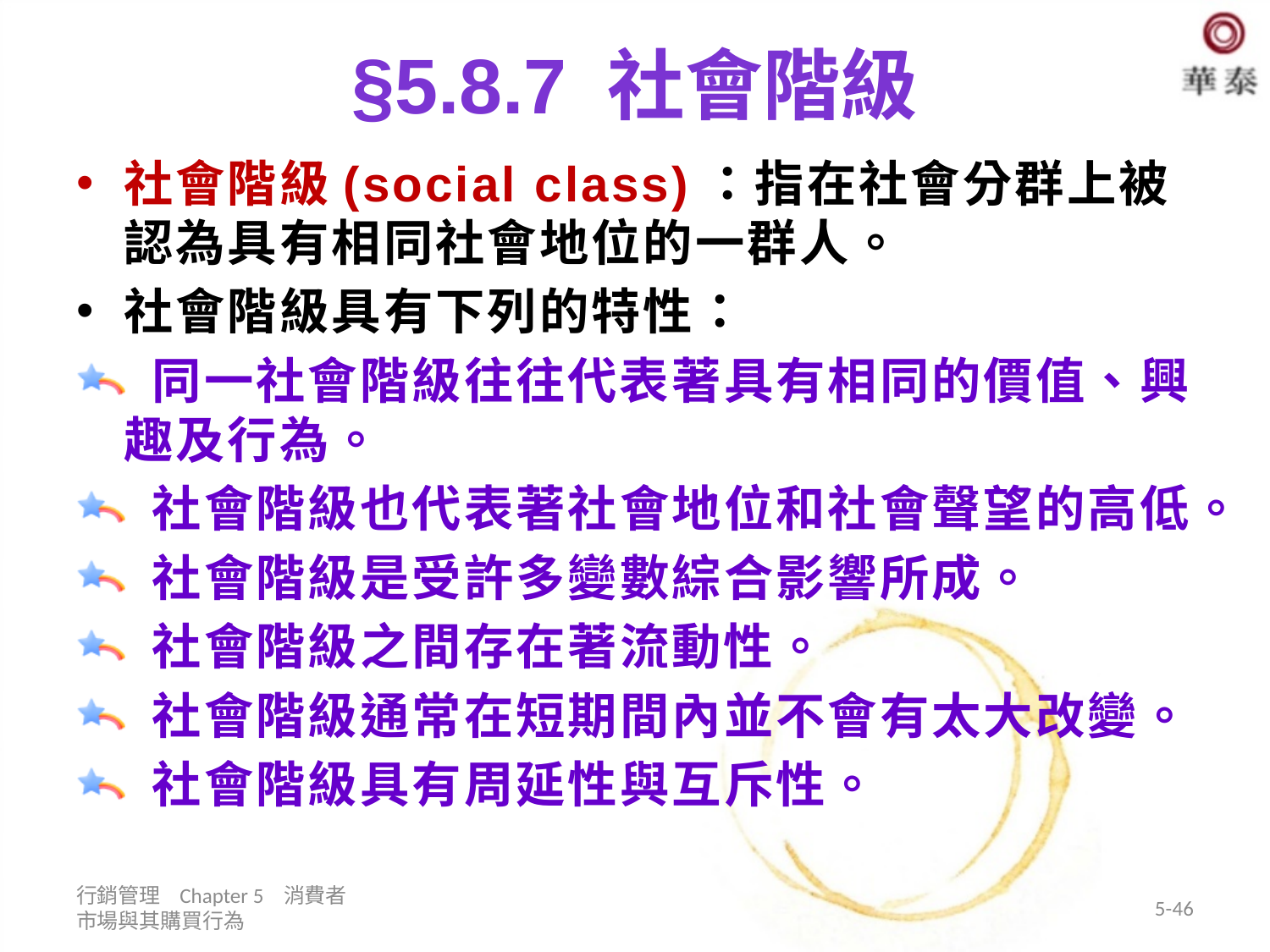

# §5.8.7 社會階級
社會階級(social class)：指在社會分群上被認為具有相同社會地位的一群人。
社會階級具有下列的特性：
 同一社會階級往往代表著具有相同的價值、興趣及行為。
 社會階級也代表著社會地位和社會聲望的高低。
 社會階級是受許多變數綜合影響所成。
 社會階級之間存在著流動性。
 社會階級通常在短期間內並不會有太大改變。
 社會階級具有周延性與互斥性。
行銷管理   Chapter 5   消費者市場與其購買行為
5-46